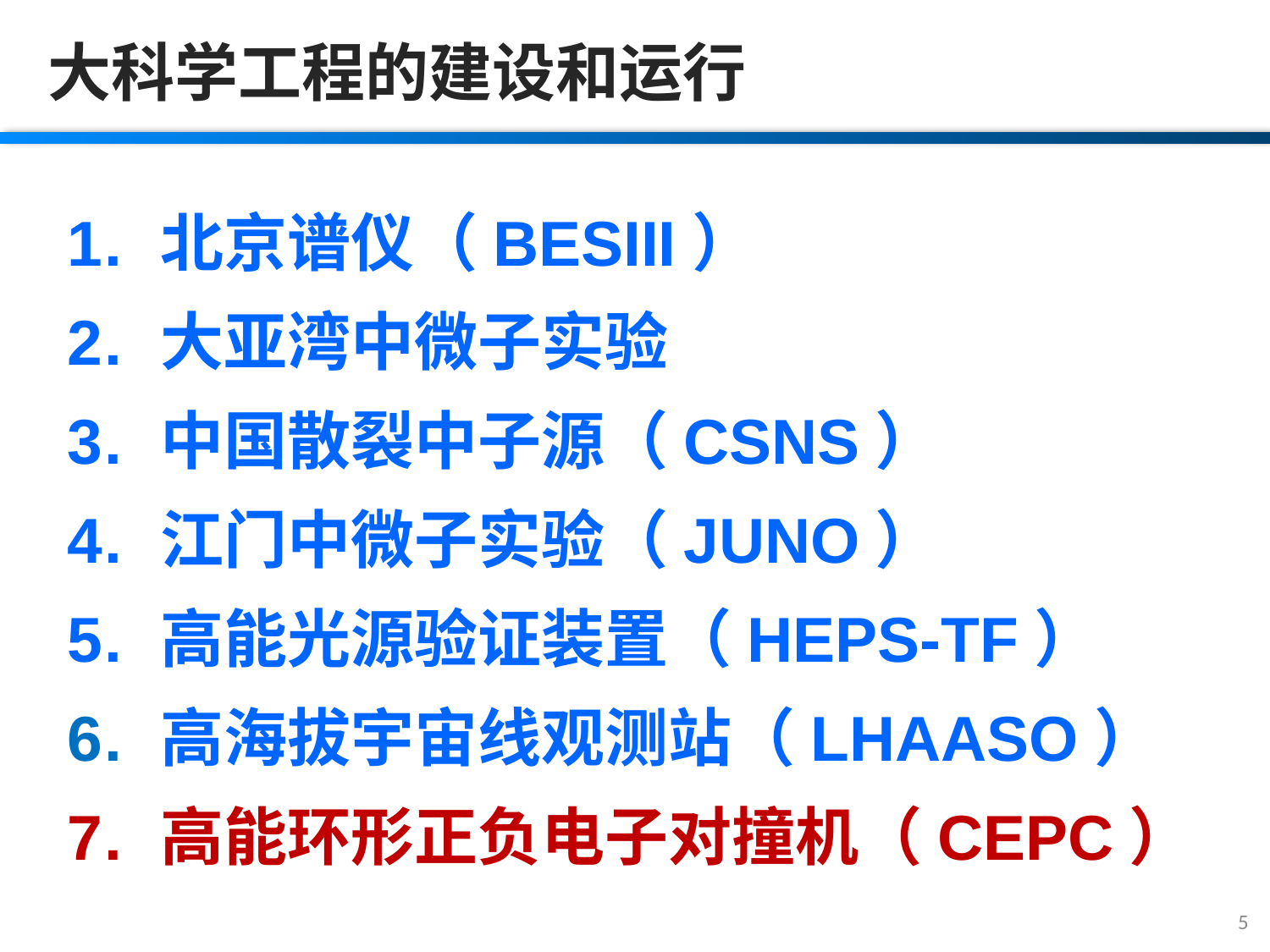

大科学工程的建设和运行

 北京谱仪（BESIII）
 大亚湾中微子实验
 中国散裂中子源（CSNS）
 江门中微子实验（JUNO）
 高能光源验证装置（HEPS-TF）
 高海拔宇宙线观测站（LHAASO）
 高能环形正负电子对撞机（CEPC）
5